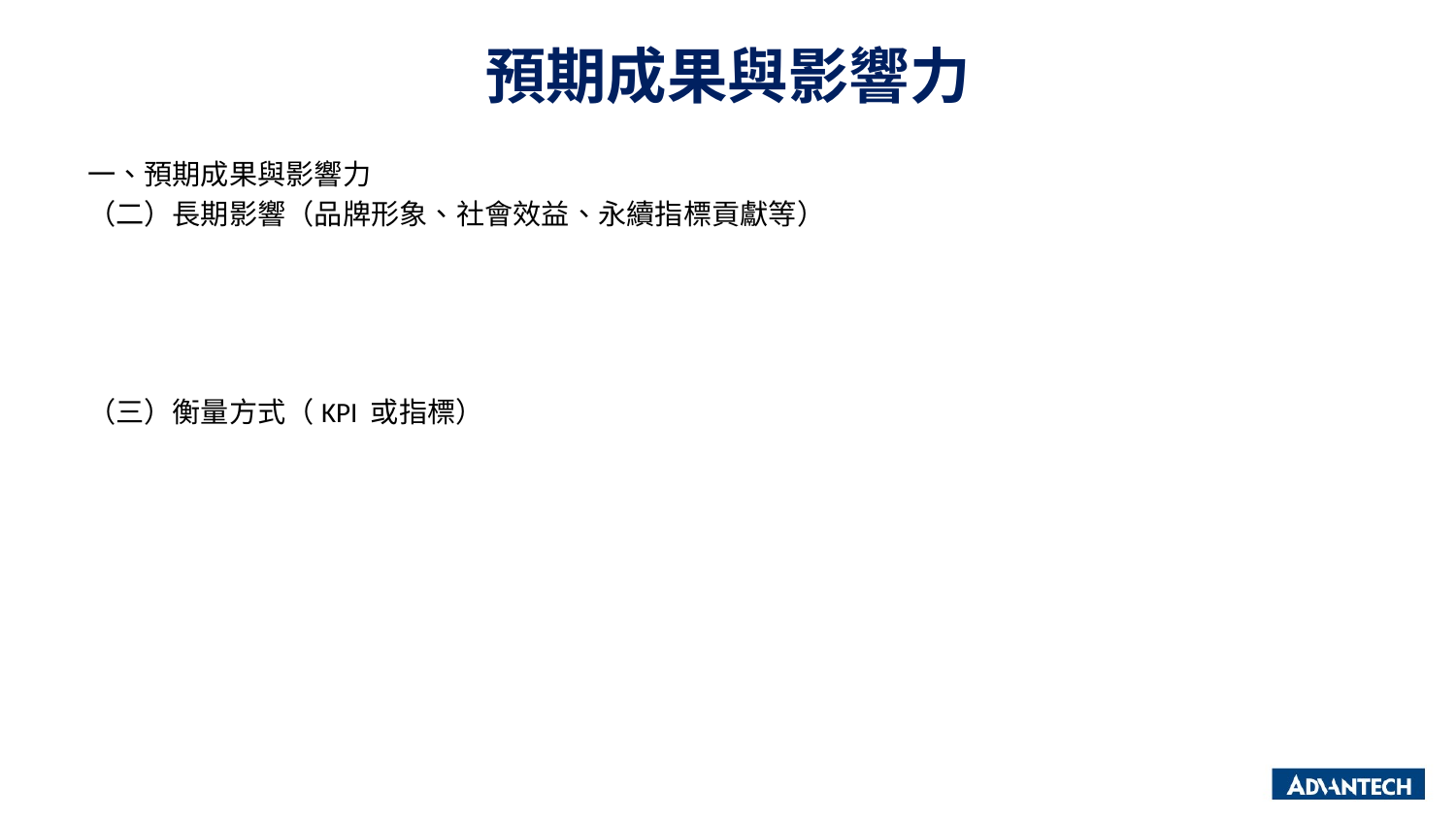

# 預期成果與影響力
一、預期成果與影響力
（二）長期影響（品牌形象、社會效益、永續指標貢獻等）

（三）衡量方式（KPI 或指標）